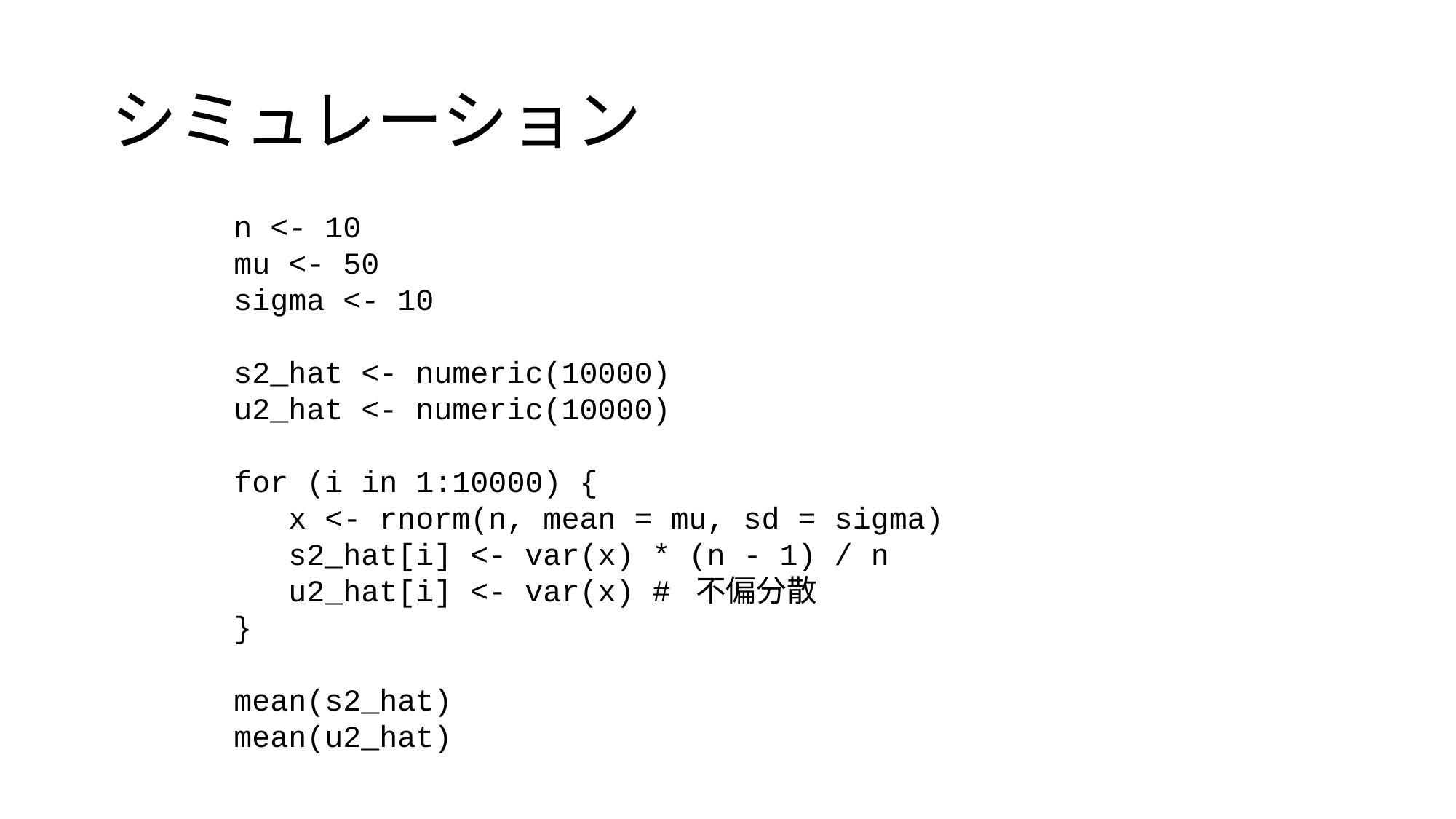

# シミュレーション
n <- 10
mu <- 50
sigma <- 10

s2_hat <- numeric(10000)
u2_hat <- numeric(10000)

for (i in 1:10000) {
   x <- rnorm(n, mean = mu, sd = sigma)
   s2_hat[i] <- var(x) * (n - 1) / n
   u2_hat[i] <- var(x) # 不偏分散
}

mean(s2_hat)
mean(u2_hat)